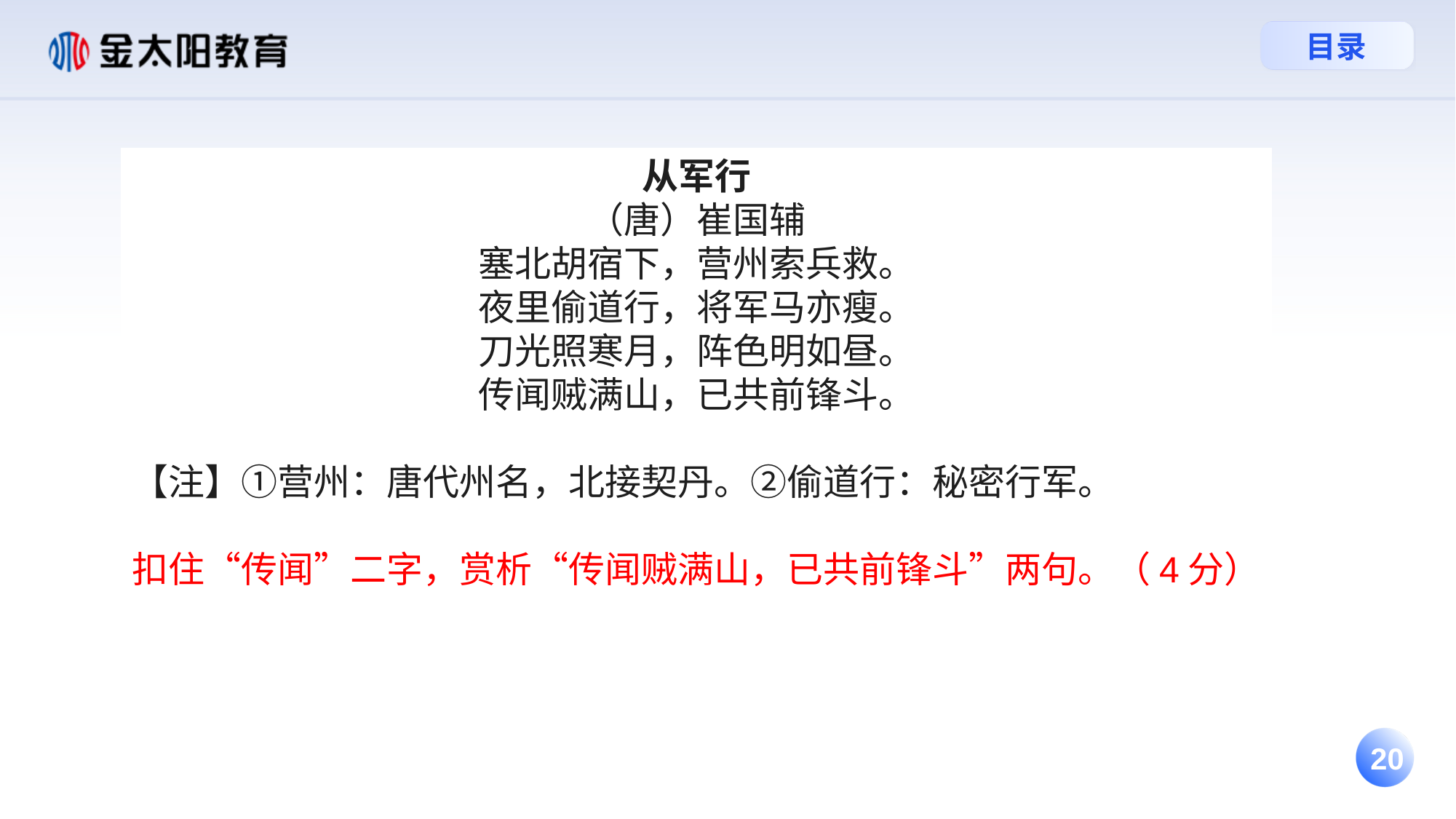

从军行
（唐）崔国辅
塞北胡宿下，营州索兵救。
夜里偷道行，将军马亦瘦。
刀光照寒月，阵色明如昼。
传闻贼满山，已共前锋斗。

【注】①营州：唐代州名，北接契丹。②偷道行：秘密行军。

扣住“传闻”二字，赏析“传闻贼满山，已共前锋斗”两句。（4分）